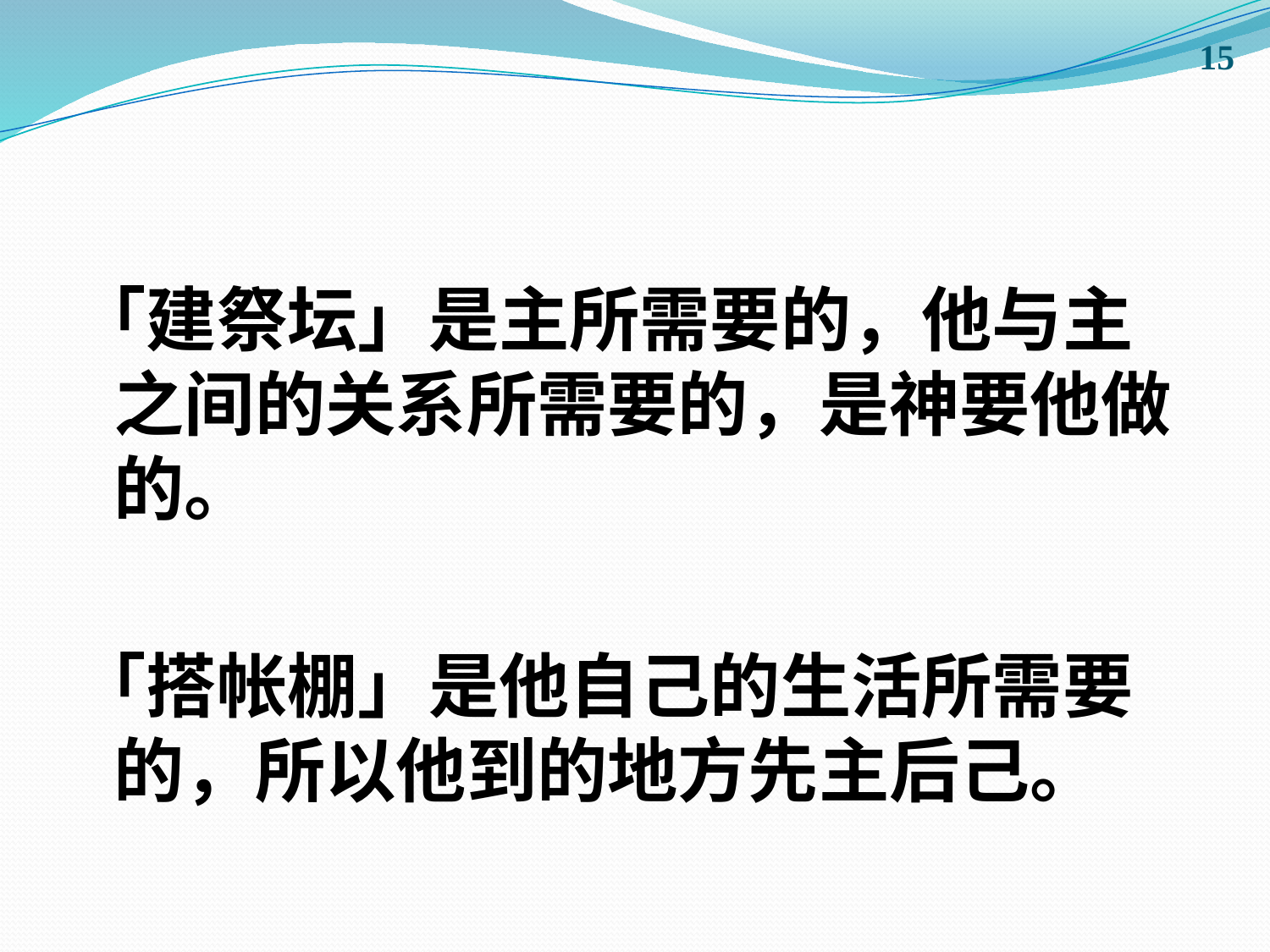

15
#
「建祭坛」是主所需要的，他与主之间的关系所需要的，是神要他做的。

「搭帐棚」是他自己的生活所需要的，所以他到的地方先主后己。